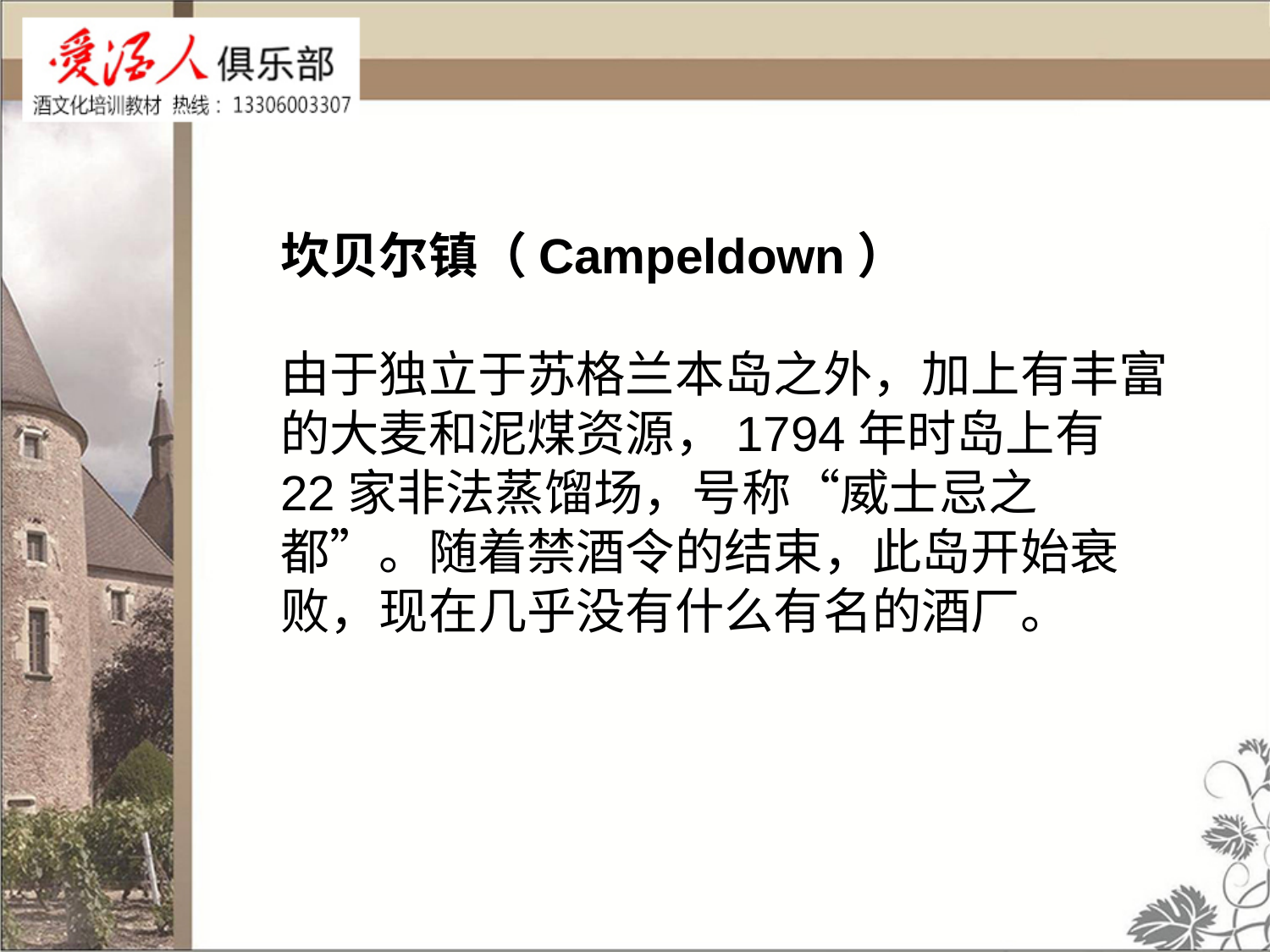

坎贝尔镇（Campeldown）

由于独立于苏格兰本岛之外，加上有丰富的大麦和泥煤资源，1794年时岛上有22家非法蒸馏场，号称“威士忌之都”。随着禁酒令的结束，此岛开始衰败，现在几乎没有什么有名的酒厂。